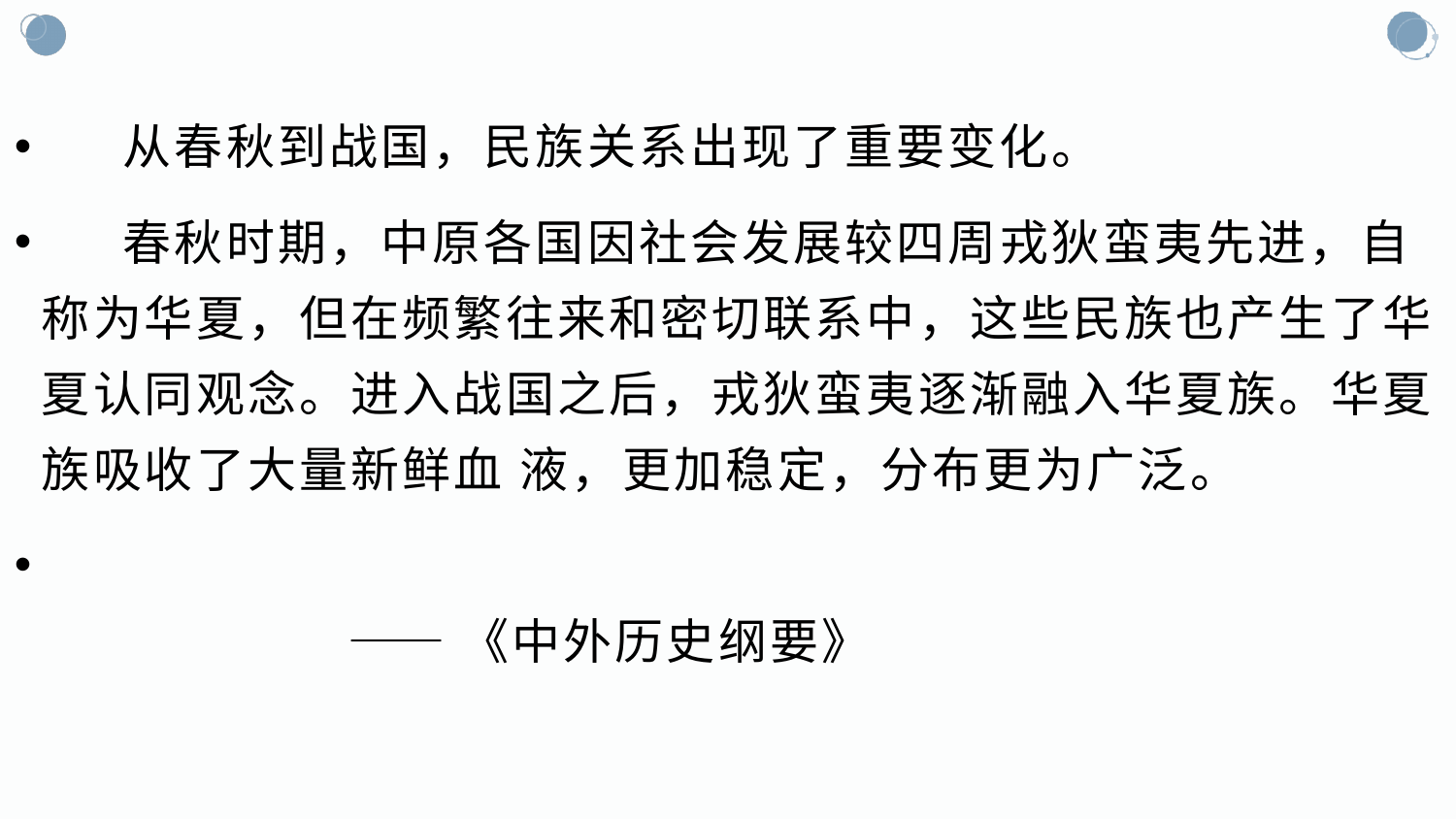

从春秋到战国，民族关系出现了重要变化。
     春秋时期，中原各国因社会发展较四周戎狄蛮夷先进，自称为华夏，但在频繁往来和密切联系中，这些民族也产生了华夏认同观念。进入战国之后，戎狄蛮夷逐渐融入华夏族。华夏族吸收了大量新鲜血 液，更加稳定，分布更为广泛。
                                                                                                                           ——《中外历史纲要》